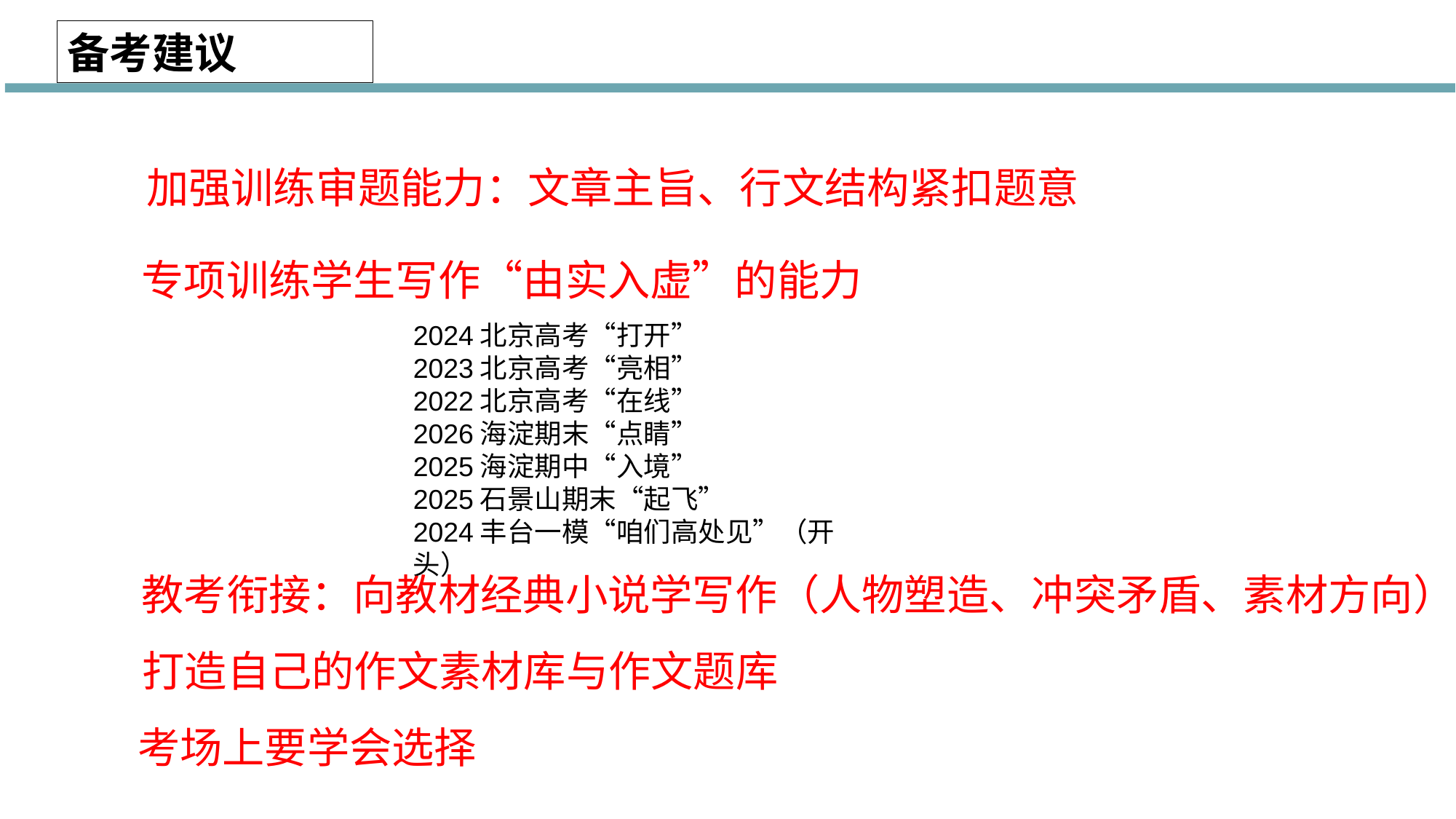

备考建议

加强训练审题能力：文章主旨、行文结构紧扣题意
专项训练学生写作“由实入虚”的能力
2024北京高考“打开”
2023北京高考“亮相”
2022北京高考“在线”
2026海淀期末“点睛”
2025海淀期中“入境”
2025石景山期末“起飞”
2024丰台一模“咱们高处见”（开头）

教考衔接：向教材经典小说学写作（人物塑造、冲突矛盾、素材方向）
打造自己的作文素材库与作文题库
考场上要学会选择